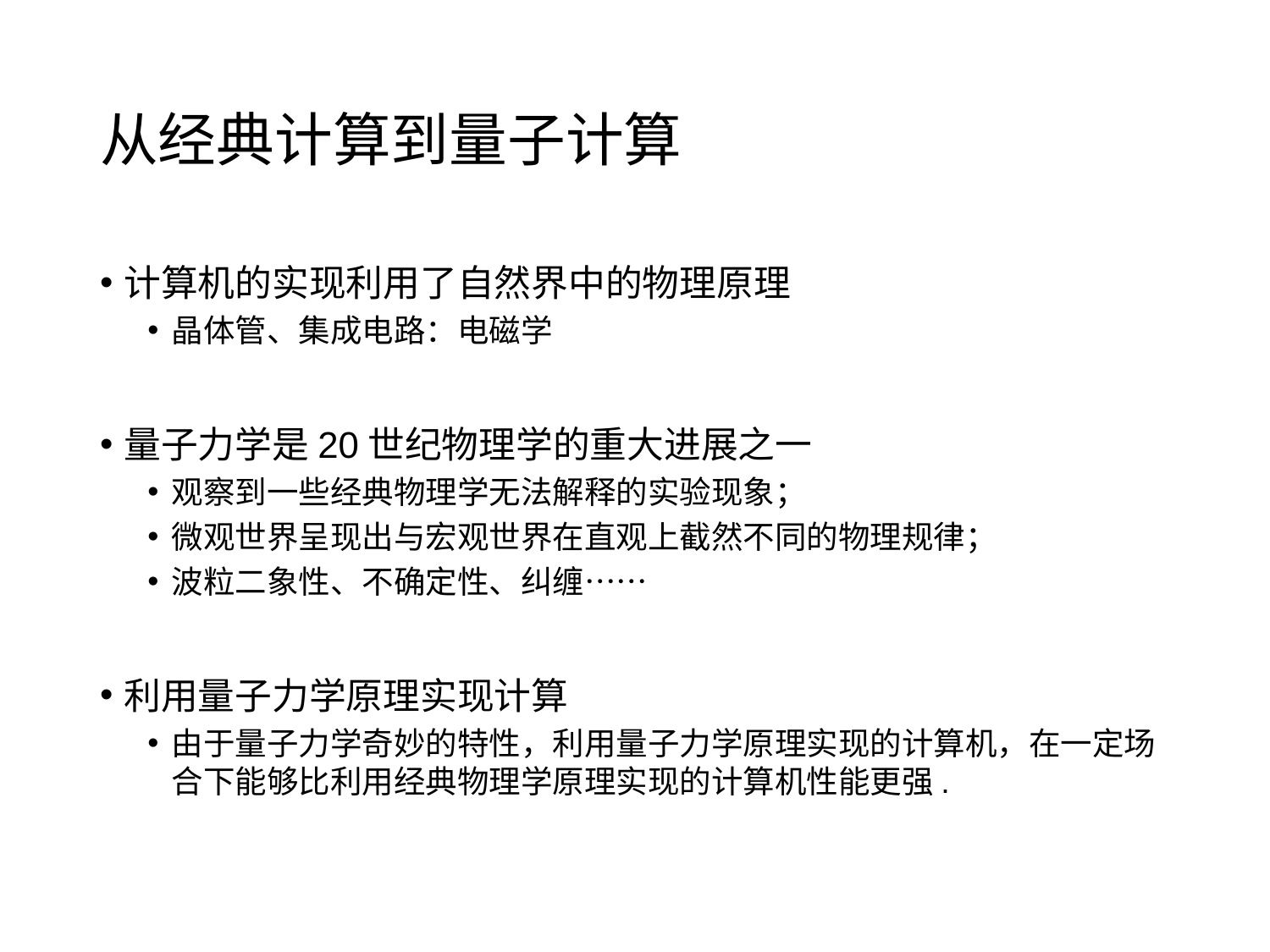

# 从经典计算到量子计算
计算机的实现利用了自然界中的物理原理
晶体管、集成电路：电磁学

量子力学是20世纪物理学的重大进展之一
观察到一些经典物理学无法解释的实验现象；
微观世界呈现出与宏观世界在直观上截然不同的物理规律；
波粒二象性、不确定性、纠缠……

利用量子力学原理实现计算
由于量子力学奇妙的特性，利用量子力学原理实现的计算机，在一定场合下能够比利用经典物理学原理实现的计算机性能更强.